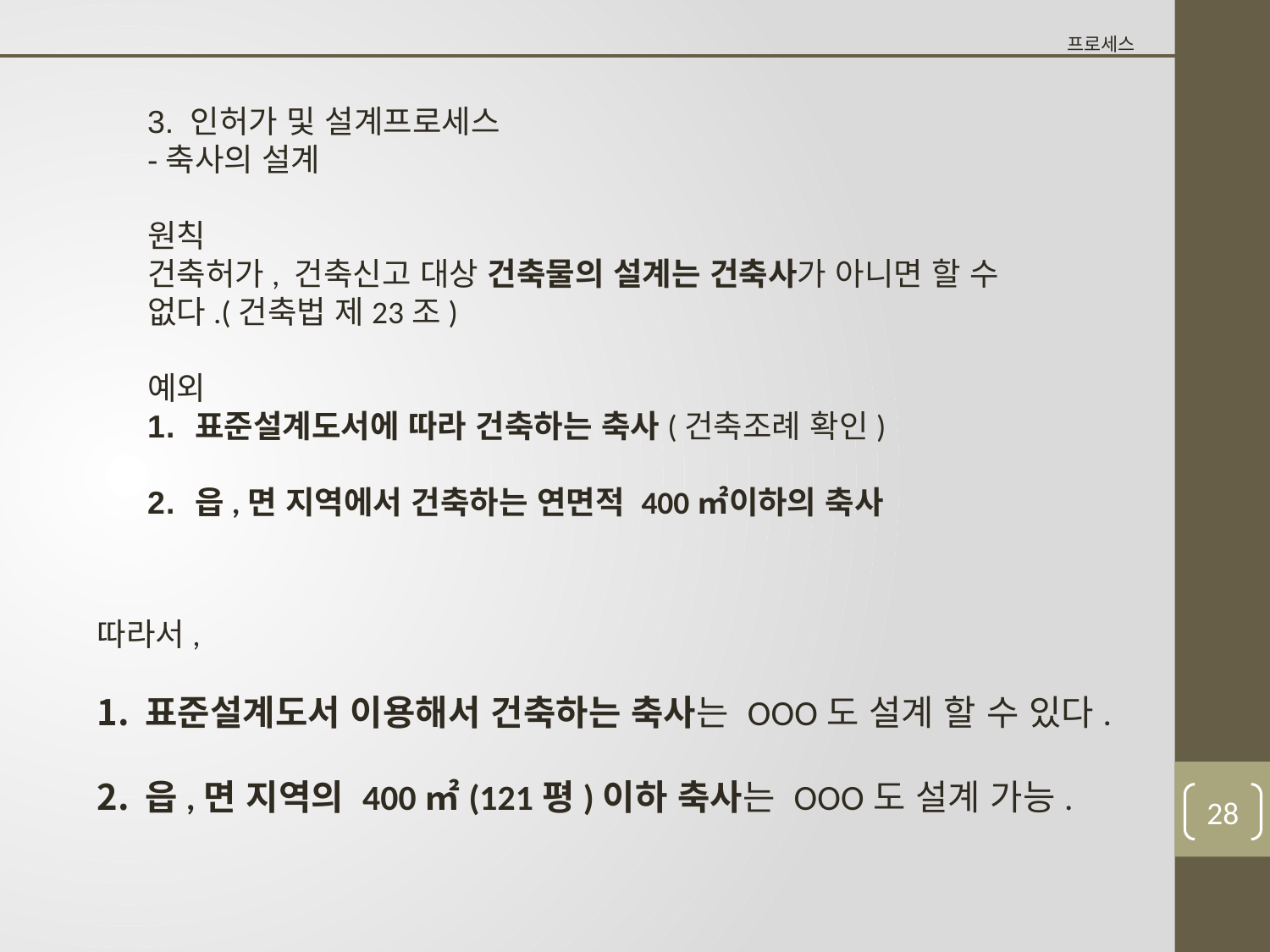

프로세스
3. 인허가 및 설계프로세스
-축사의 설계

원칙
건축허가, 건축신고 대상 건축물의 설계는 건축사가 아니면 할 수 없다.(건축법 제23조)

예외
표준설계도서에 따라 건축하는 축사(건축조례 확인)

읍,면 지역에서 건축하는 연면적 400㎡이하의 축사
따라서,

표준설계도서 이용해서 건축하는 축사는 OOO도 설계 할 수 있다.

읍,면 지역의 400㎡(121평)이하 축사는 OOO도 설계 가능.
28